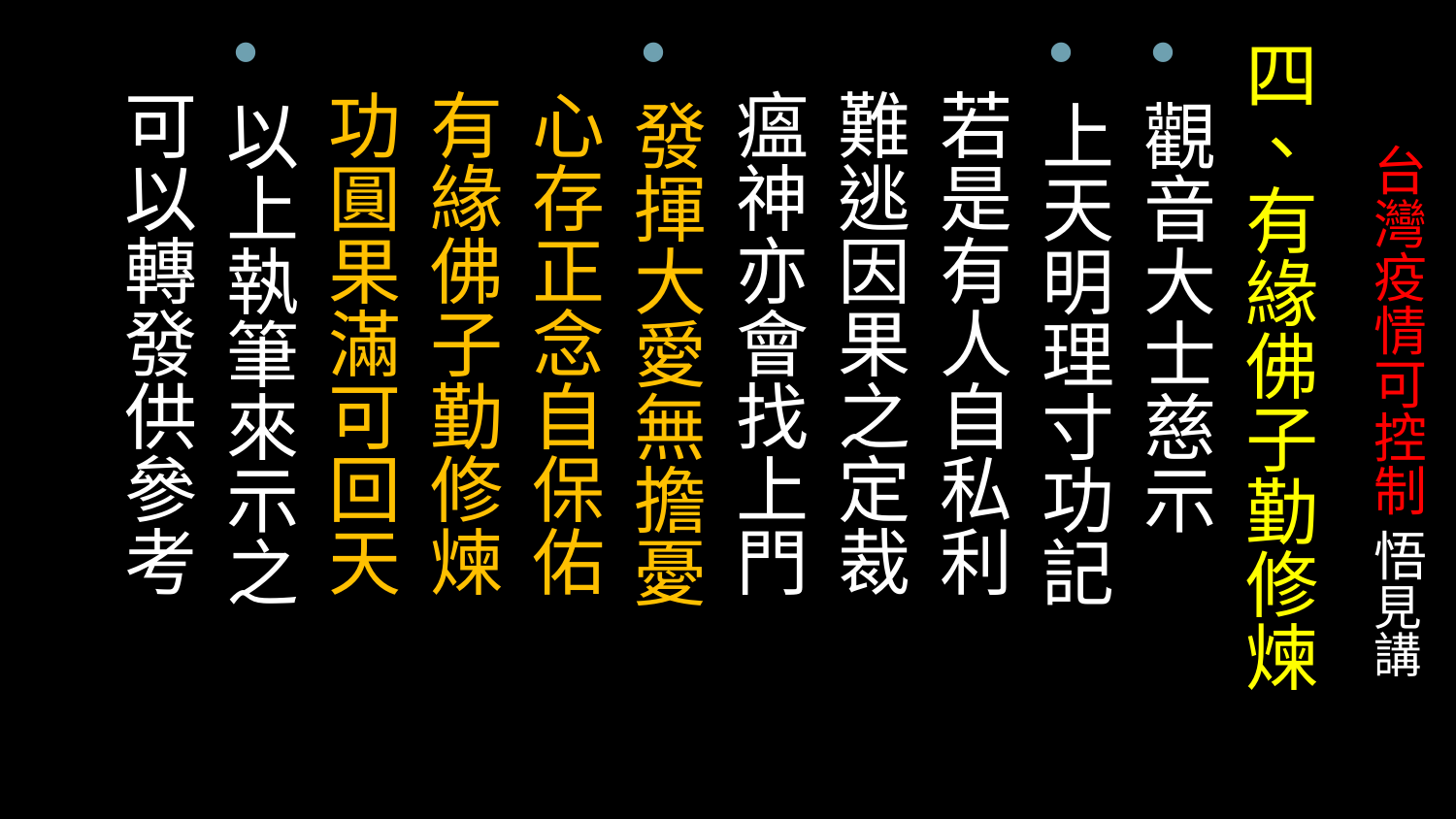

四、有緣佛子勤修煉
觀音大士慈示
上天明理寸功記
  若是有人自私利
  難逃因果之定裁
  瘟神亦會找上門
發揮大愛無擔憂
  心存正念自保佑
  有緣佛子勤修煉
  功圓果滿可回天
以上執筆來示之
  可以轉發供參考

# 台灣疫情可控制 悟見講